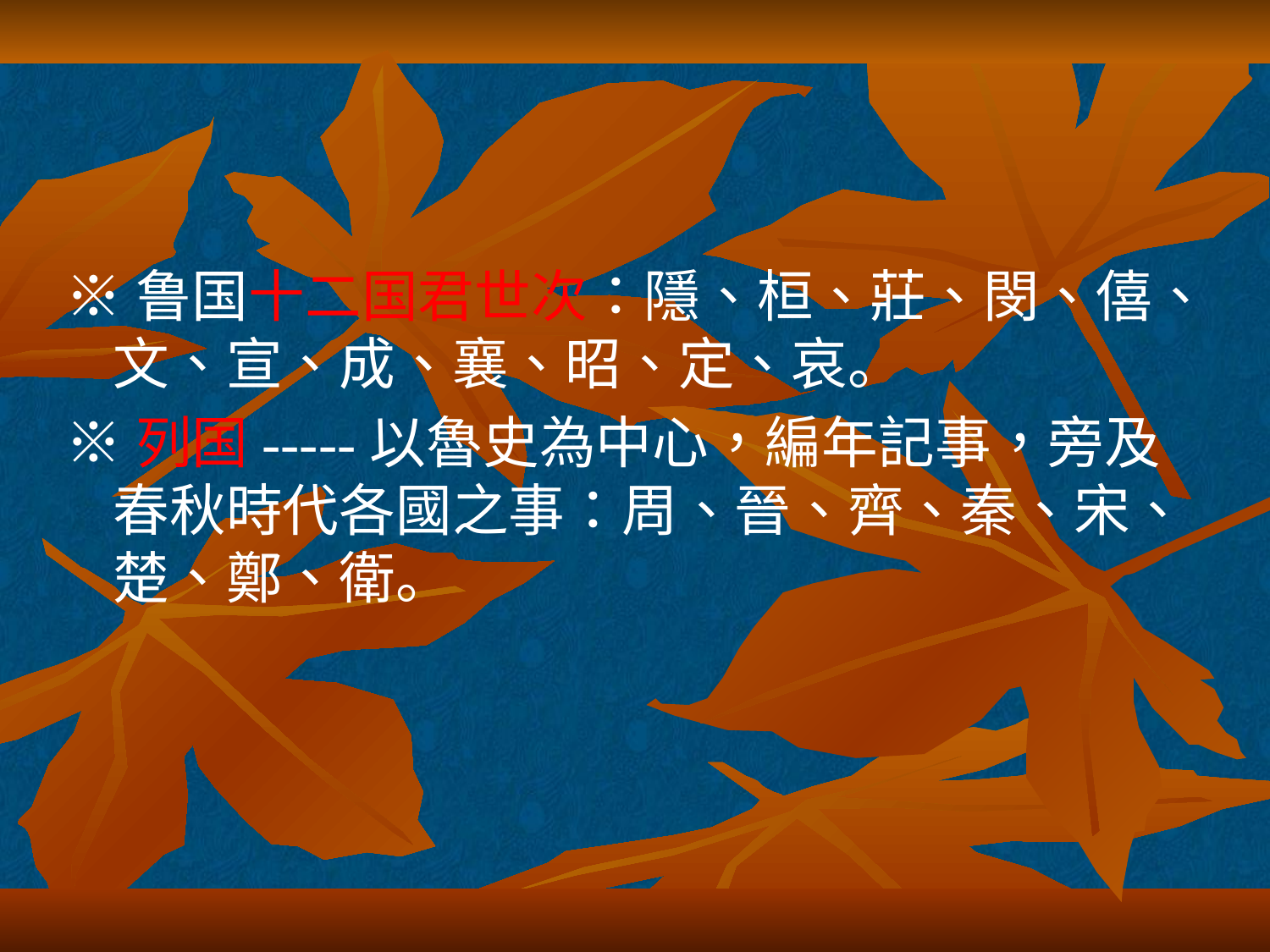

※鲁国十二国君世次：隱、桓、莊、閔、僖、文、宣、成、襄、昭、定、哀。
※列国-----以魯史為中心，編年記事，旁及春秋時代各國之事：周、晉、齊、秦、宋、楚、鄭、衛。